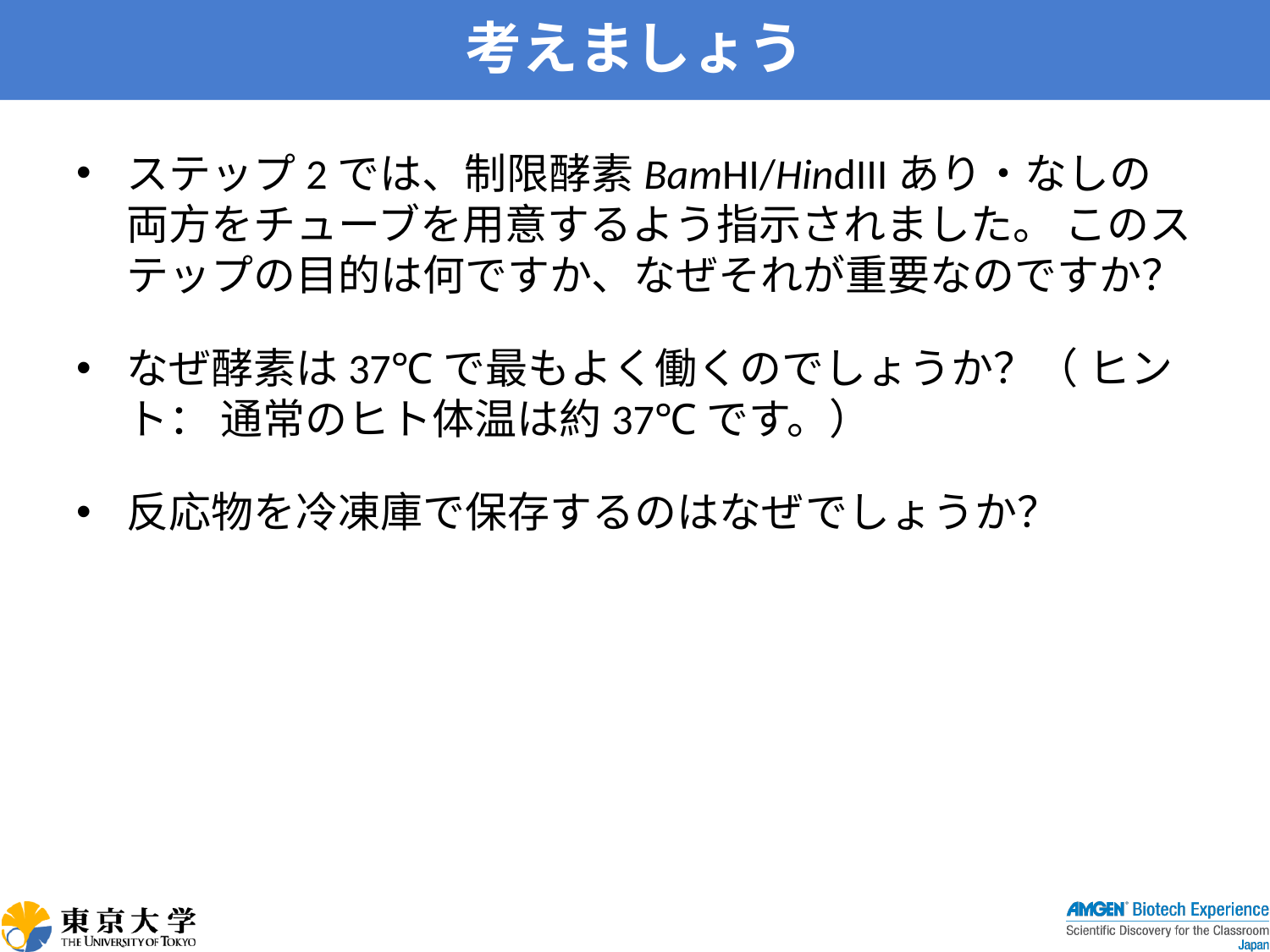

# 考えましょう
ステップ2では、制限酵素BamHI/HindIIIあり・なしの両方をチューブを用意するよう指示されました。 このステップの目的は何ですか、なぜそれが重要なのですか？
なぜ酵素は37℃で最もよく働くのでしょうか？（ ヒント： 通常のヒト体温は約37℃です。）
反応物を冷凍庫で保存するのはなぜでしょうか？